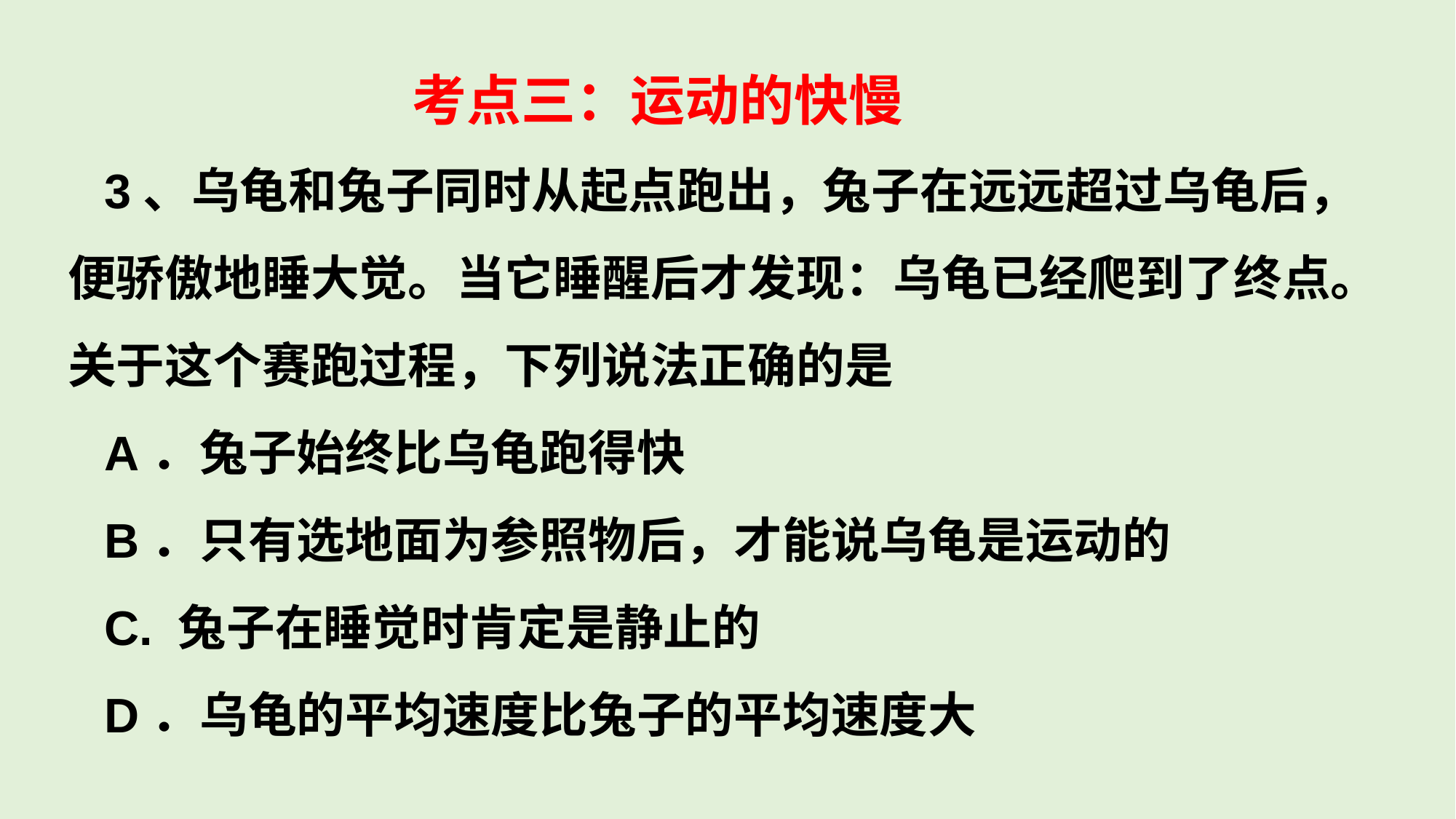

考点三：运动的快慢
3、乌龟和兔子同时从起点跑出，兔子在远远超过乌龟后，便骄傲地睡大觉。当它睡醒后才发现：乌龟已经爬到了终点。关于这个赛跑过程，下列说法正确的是
A．兔子始终比乌龟跑得快
B．只有选地面为参照物后，才能说乌龟是运动的
C. 兔子在睡觉时肯定是静止的
D．乌龟的平均速度比兔子的平均速度大